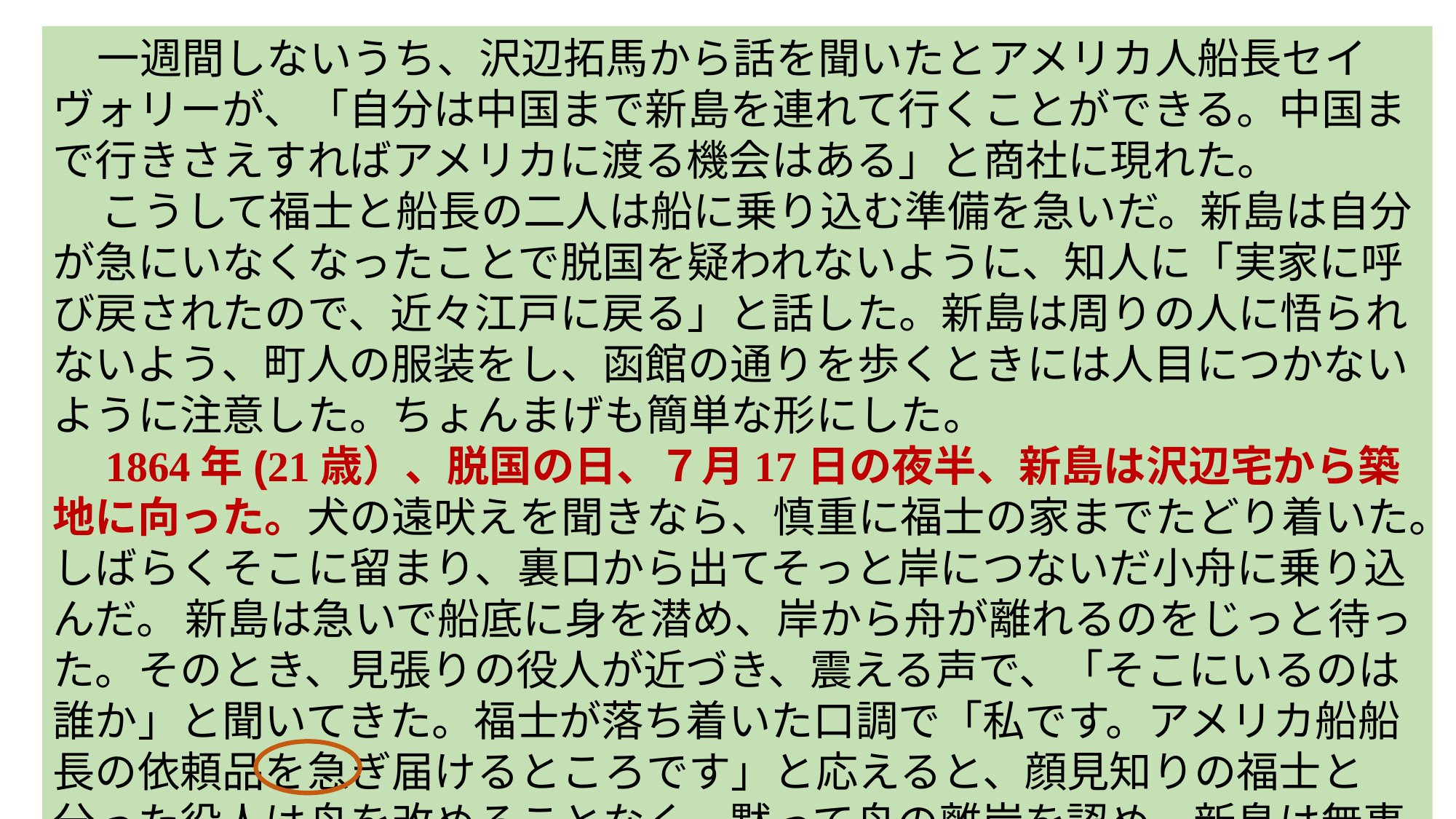

一週間しないうち、沢辺拓馬から話を聞いたとアメリカ人船長セイヴォリーが、「自分は中国まで新島を連れて行くことができる。中国まで行きさえすればアメリカに渡る機会はある」と商社に現れた。
    こうして福士と船長の二人は船に乗り込む準備を急いだ。新島は自分が急にいなくなったことで脱国を疑われないように、知人に「実家に呼び戻されたので、近々江戸に戻る」と話した。新島は周りの人に悟られないよう、町人の服装をし、函館の通りを歩くときには人目につかないように注意した。ちょんまげも簡単な形にした。
　1864年(21歳）、脱国の日、７月17日の夜半、新島は沢辺宅から築地に向った。犬の遠吠えを聞きなら、慎重に福士の家までたどり着いた。しばらくそこに留まり、裏口から出てそっと岸につないだ小舟に乗り込んだ。 新島は急いで船底に身を潜め、岸から舟が離れるのをじっと待った。そのとき、見張りの役人が近づき、震える声で、「そこにいるのは誰か」と聞いてきた。福士が落ち着いた口調で「私です。アメリカ船船長の依頼品を急ぎ届けるところです」と応えると、顔見知りの福士と分った役人は舟を改めることなく、黙って舟の離岸を認め、新島は無事乗船に成功した 。手持ちの金はたった四両であった。